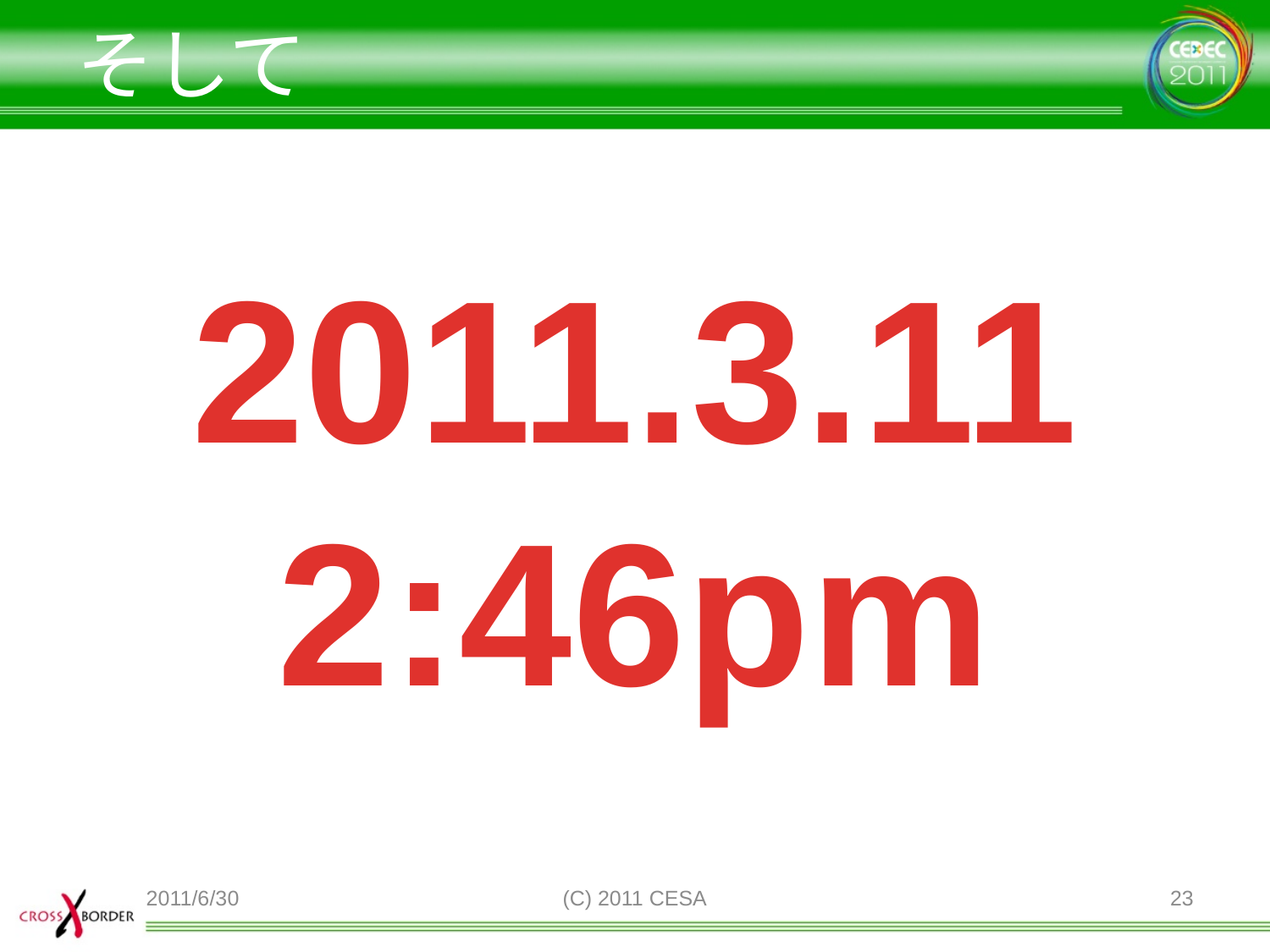

# そして
2011.3.11
2:46pm
2011/6/30
(C) 2011 CESA
23